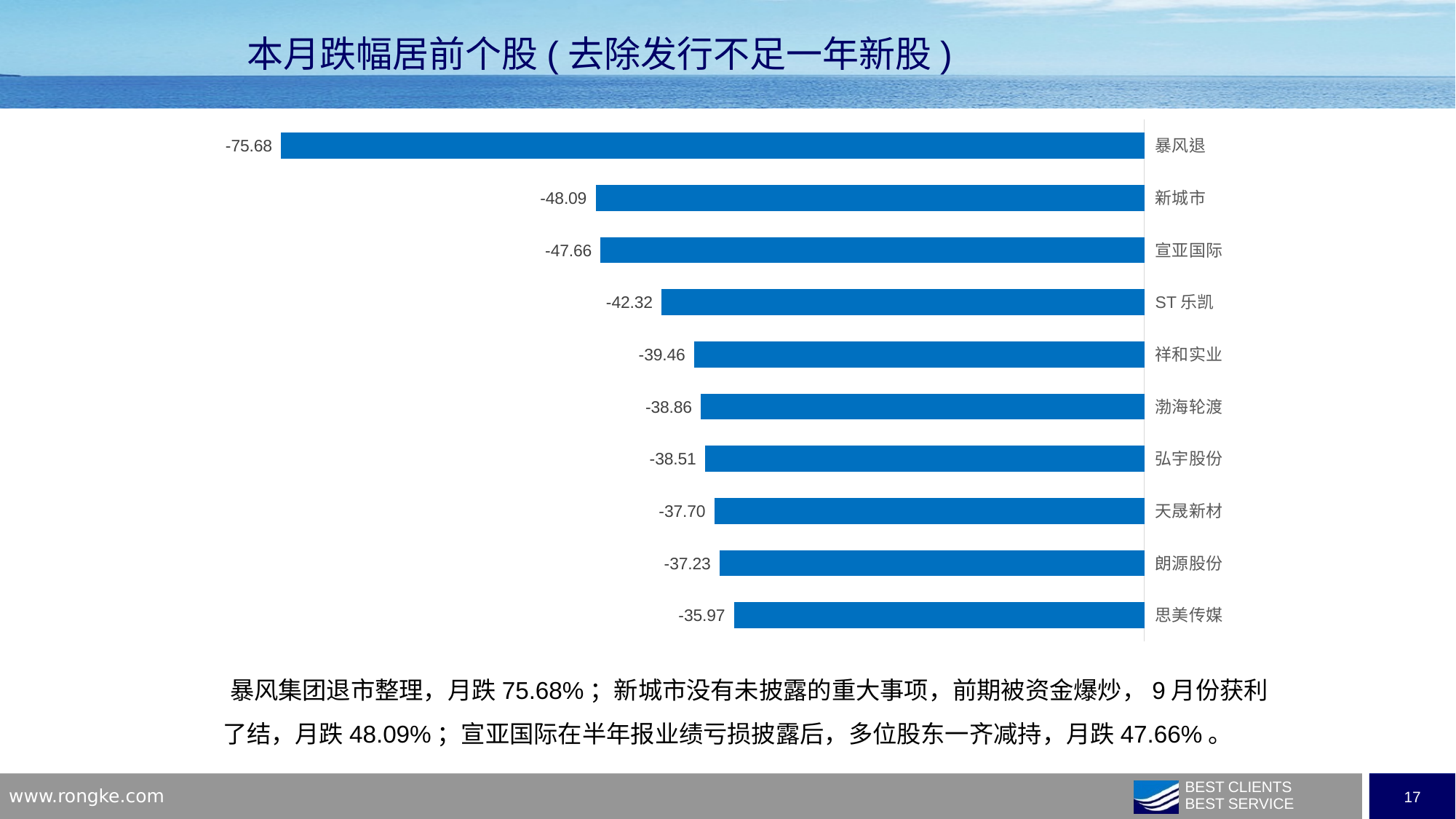

本月跌幅居前个股(去除发行不足一年新股)

[unsupported chart]

暴风集团退市整理，月跌75.68%；新城市没有未披露的重大事项，前期被资金爆炒，9月份获利了结，月跌48.09%；宣亚国际在半年报业绩亏损披露后，多位股东一齐减持，月跌47.66%。